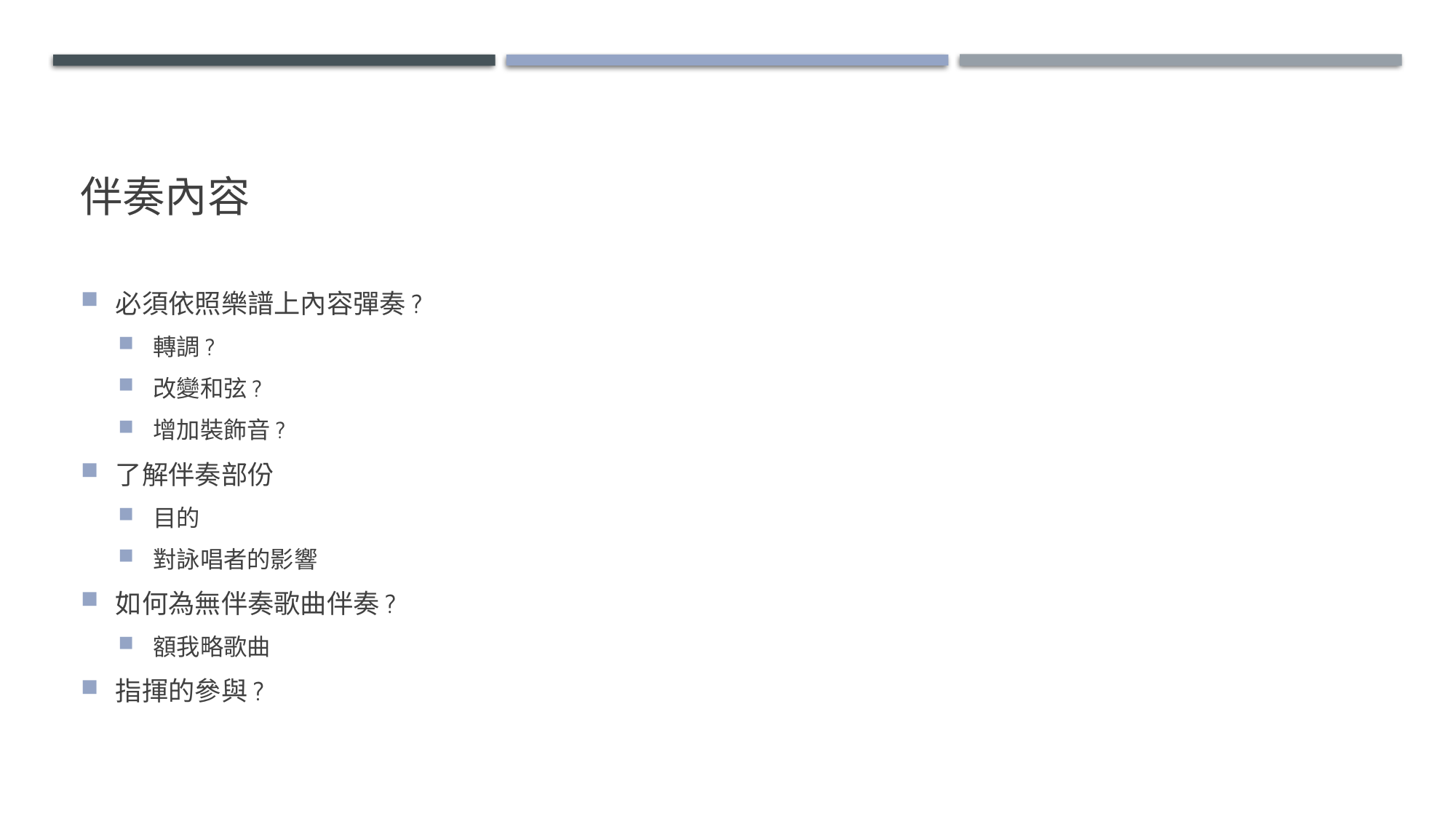

# 伴奏內容
必須依照樂譜上內容彈奏?
轉調?
改變和弦?
增加裝飾音?
了解伴奏部份
目的
對詠唱者的影響
如何為無伴奏歌曲伴奏?
額我略歌曲
指揮的參與?